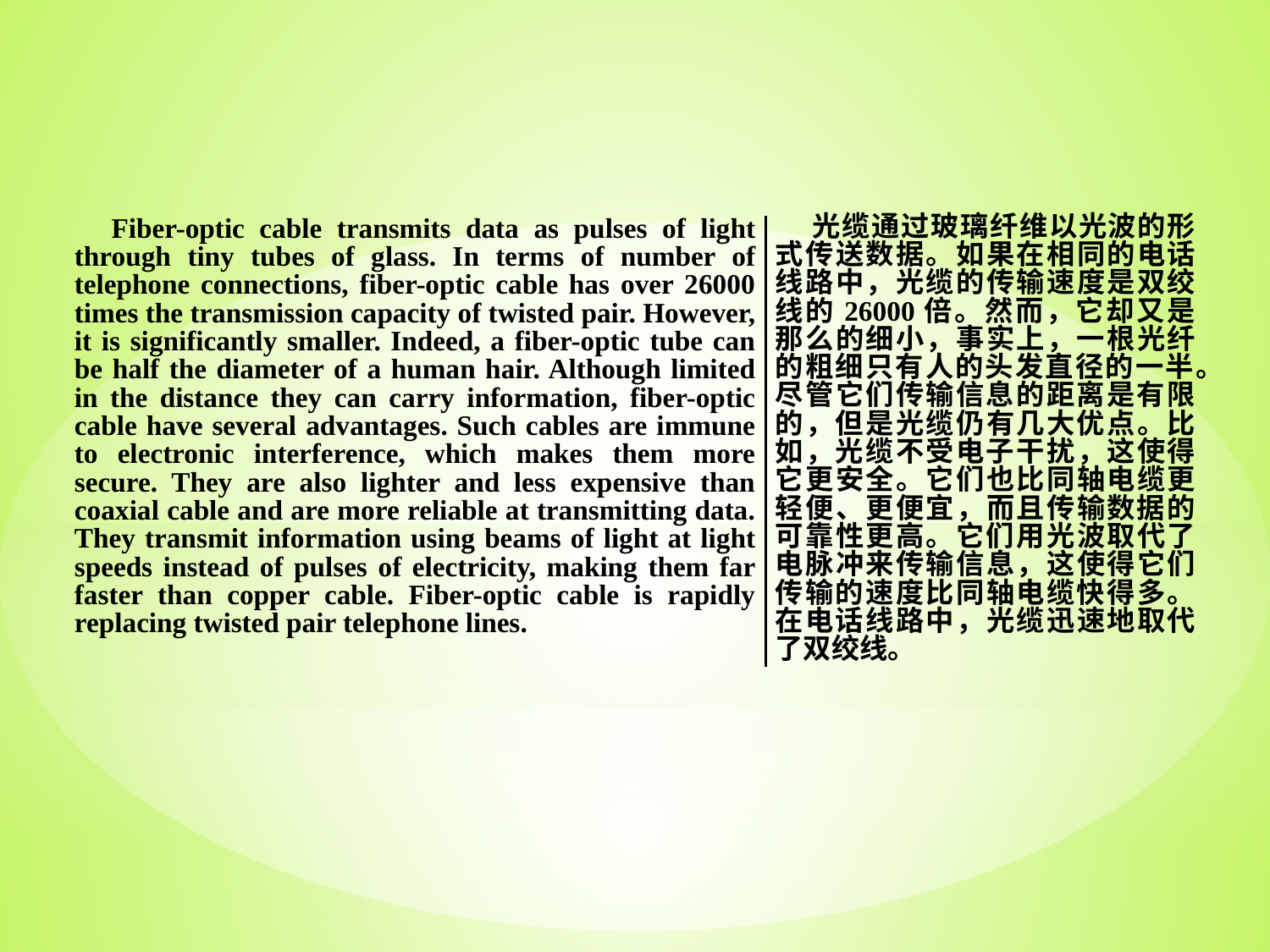

| Fiber-optic cable transmits data as pulses of light through tiny tubes of glass. In terms of number of telephone connections, fiber-optic cable has over 26000 times the transmission capacity of twisted pair. However, it is significantly smaller. Indeed, a fiber-optic tube can be half the diameter of a human hair. Although limited in the distance they can carry information, fiber-optic cable have several advantages. Such cables are immune to electronic interference, which makes them more secure. They are also lighter and less expensive than coaxial cable and are more reliable at transmitting data. They transmit information using beams of light at light speeds instead of pulses of electricity, making them far faster than copper cable. Fiber-optic cable is rapidly replacing twisted pair telephone lines. | 光缆通过玻璃纤维以光波的形式传送数据。如果在相同的电话线路中，光缆的传输速度是双绞线的26000倍。然而，它却又是那么的细小，事实上，一根光纤的粗细只有人的头发直径的一半。尽管它们传输信息的距离是有限的，但是光缆仍有几大优点。比如，光缆不受电子干扰，这使得它更安全。它们也比同轴电缆更轻便、更便宜，而且传输数据的可靠性更高。它们用光波取代了电脉冲来传输信息，这使得它们传输的速度比同轴电缆快得多。在电话线路中，光缆迅速地取代了双绞线。 |
| --- | --- |